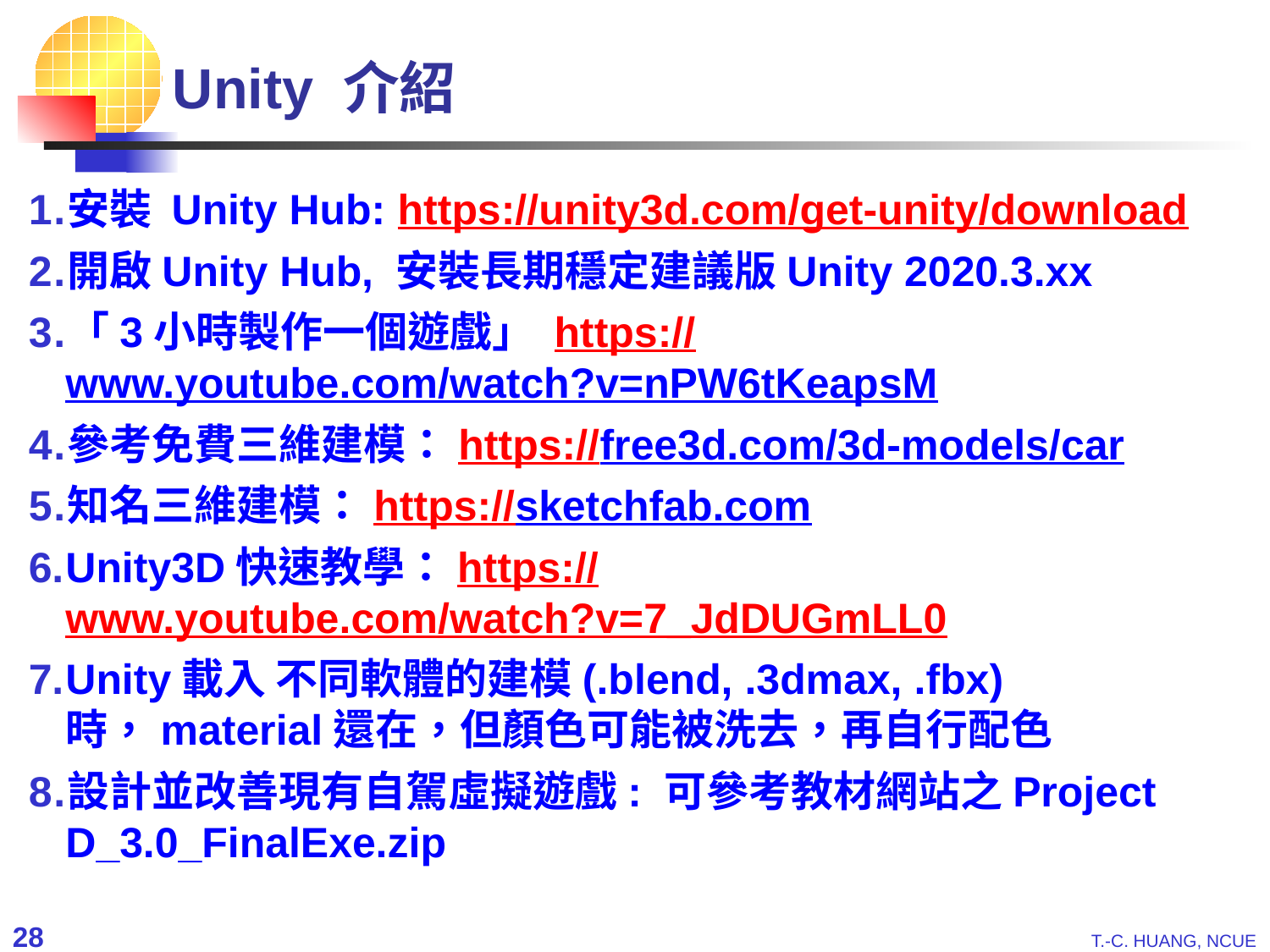

Unity 介紹
安裝 Unity Hub: https://unity3d.com/get-unity/download
開啟Unity Hub, 安裝長期穩定建議版Unity 2020.3.xx
「3小時製作一個遊戲」 https://www.youtube.com/watch?v=nPW6tKeapsM
參考免費三維建模：https://free3d.com/3d-models/car
知名三維建模：https://sketchfab.com
Unity3D快速教學：https://www.youtube.com/watch?v=7_JdDUGmLL0
Unity載入 不同軟體的建模(.blend, .3dmax, .fbx)時，material還在，但顏色可能被洗去，再自行配色
設計並改善現有自駕虛擬遊戲: 可參考教材網站之Project D_3.0_FinalExe.zip